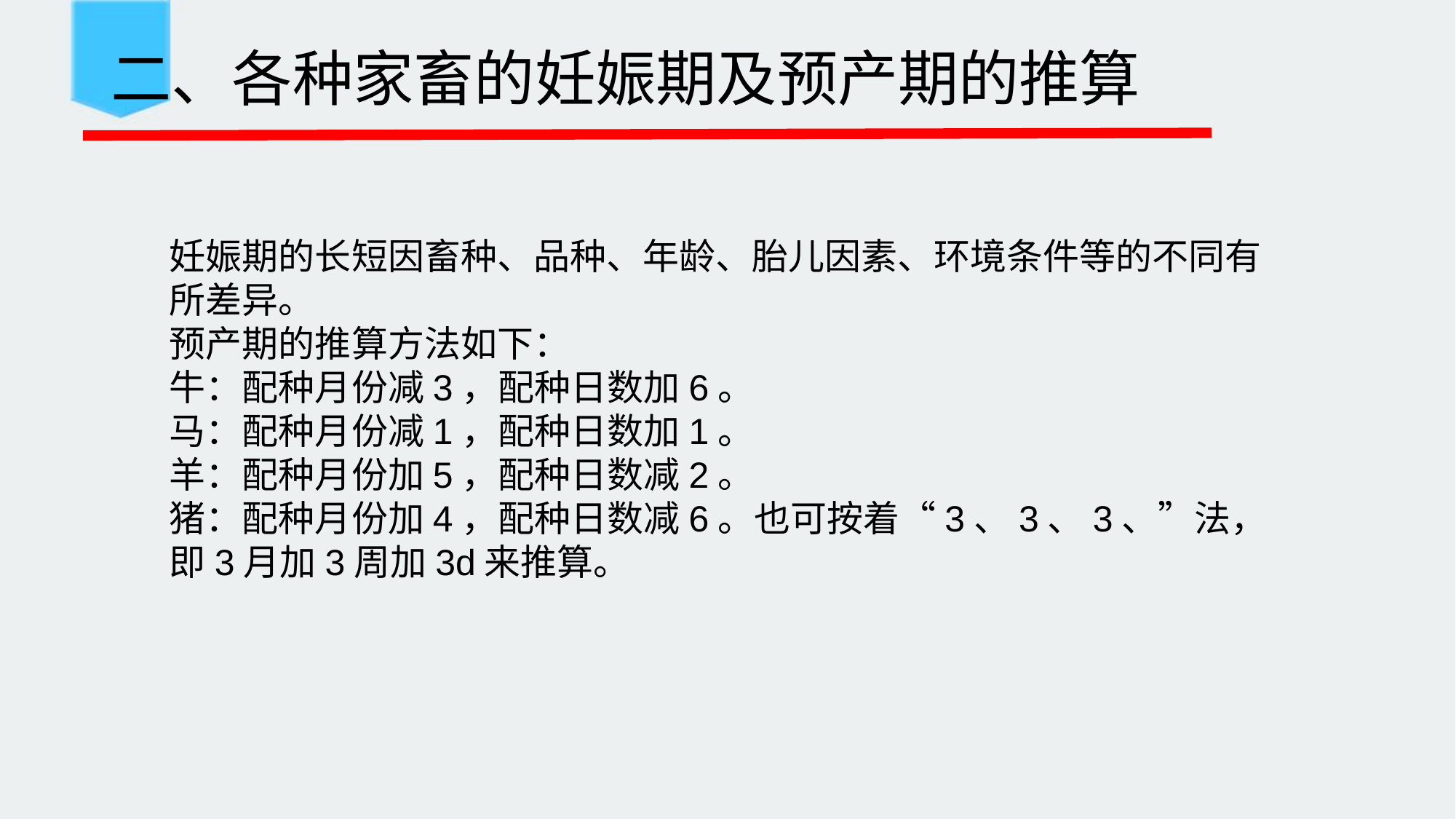

二、各种家畜的妊娠期及预产期的推算
妊娠期的长短因畜种、品种、年龄、胎儿因素、环境条件等的不同有所差异。
预产期的推算方法如下：
牛：配种月份减3，配种日数加6。
马：配种月份减1，配种日数加1。
羊：配种月份加5，配种日数减2。
猪：配种月份加4，配种日数减6。也可按着“3、3、3、”法，即3月加3周加3d来推算。